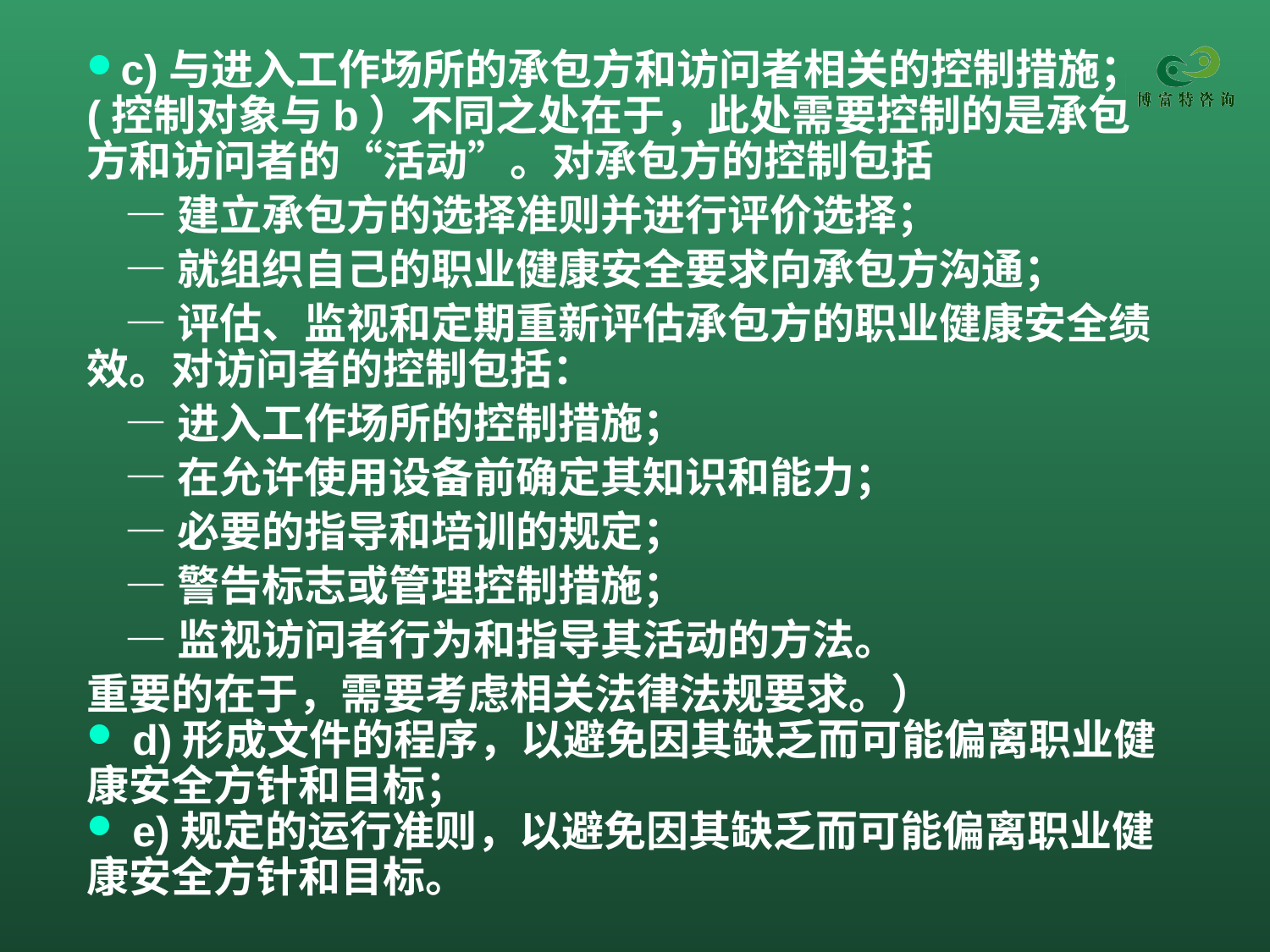

c)与进入工作场所的承包方和访问者相关的控制措施；
(控制对象与b）不同之处在于，此处需要控制的是承包方和访问者的“活动”。对承包方的控制包括
    —建立承包方的选择准则并进行评价选择；
    —就组织自己的职业健康安全要求向承包方沟通；
    —评估、监视和定期重新评估承包方的职业健康安全绩效。对访问者的控制包括：
    —进入工作场所的控制措施；
    —在允许使用设备前确定其知识和能力；
    —必要的指导和培训的规定；
    —警告标志或管理控制措施；
    —监视访问者行为和指导其活动的方法。
重要的在于，需要考虑相关法律法规要求。）
 d)形成文件的程序，以避免因其缺乏而可能偏离职业健康安全方针和目标；
 e)规定的运行准则，以避免因其缺乏而可能偏离职业健康安全方针和目标。